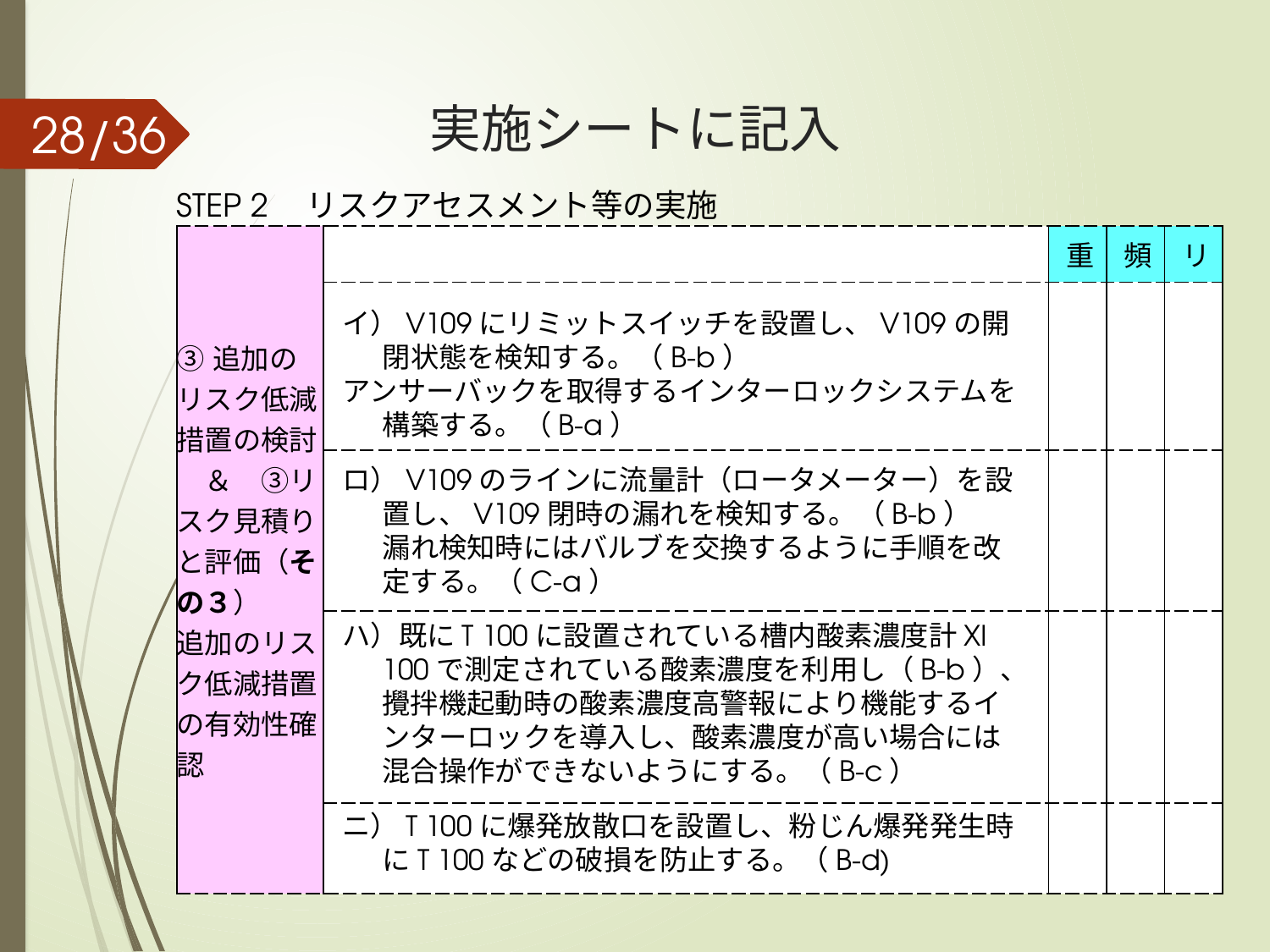

実施シートに記入
| STEP 2　リスクアセスメント等の実施 |  |  |  |  |
| --- | --- | --- | --- | --- |
| ③追加のリスク低減措置の検討　＆　③リスク見積りと評価（その３） 追加のリスク低減措置の有効性確認 |  | 重 | 頻 | リ |
|  |  |  |  |  |
|  |  |  |  |  |
|  |  |  |  |  |
|  |  |  |  |  |
イ）V109にリミットスイッチを設置し、V109の開閉状態を検知する。（B-b）
アンサーバックを取得するインターロックシステムを構築する。（B-a）

ロ）V109のラインに流量計（ロータメーター）を設置し、V109閉時の漏れを検知する。（B-b）　漏れ検知時にはバルブを交換するように手順を改定する。（C-a）

ハ）既にT 100に設置されている槽内酸素濃度計XI 100で測定されている酸素濃度を利用し（B-b）、攪拌機起動時の酸素濃度高警報により機能するインターロックを導入し、酸素濃度が高い場合には混合操作ができないようにする。（B-c）

ニ）T 100に爆発放散口を設置し、粉じん爆発発生時にT 100などの破損を防止する。（B-d)